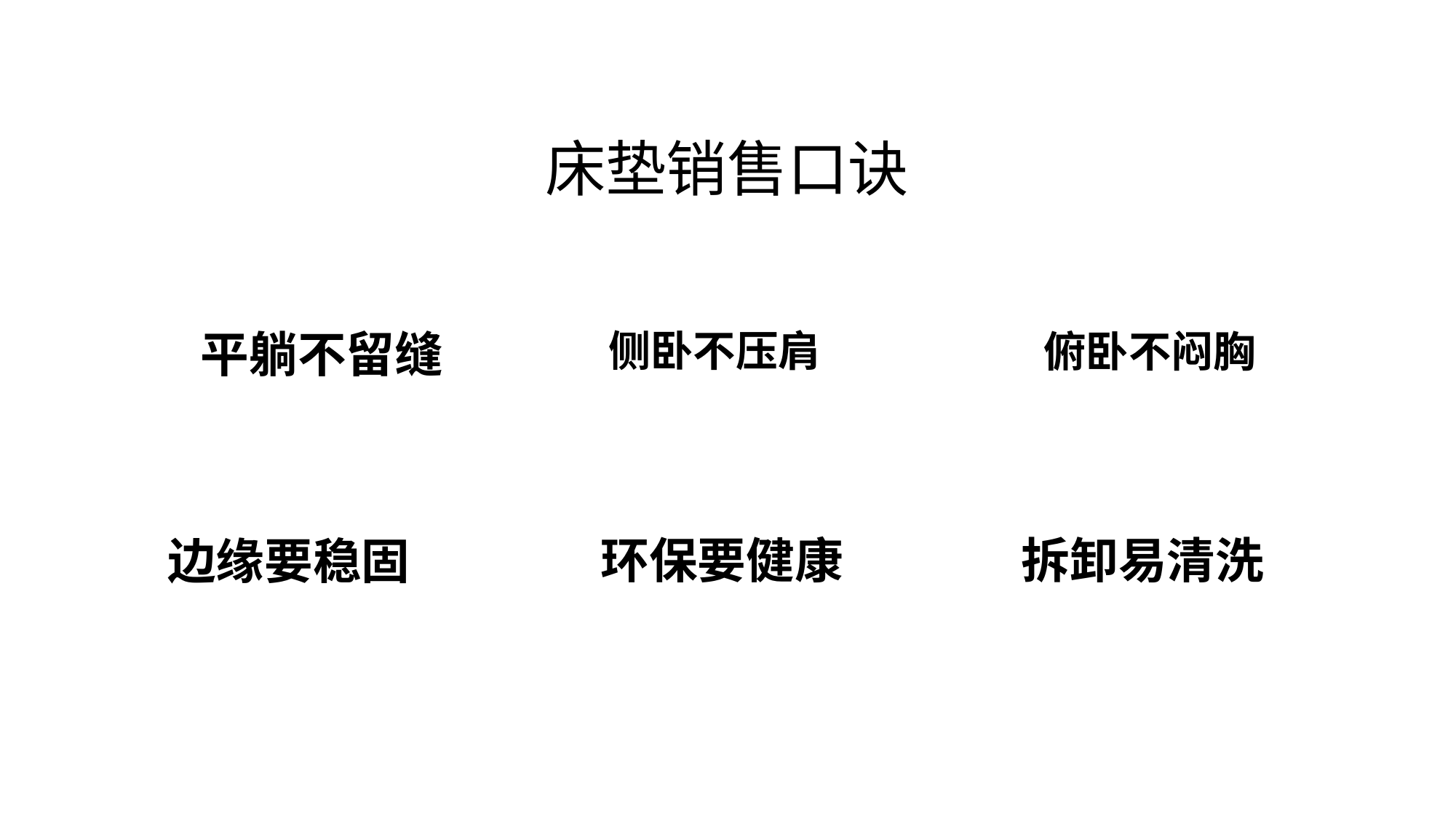

床垫销售口诀

俯卧不闷胸
平躺不留缝
侧卧不压肩

 环保要健康
 拆卸易清洗
边缘要稳固